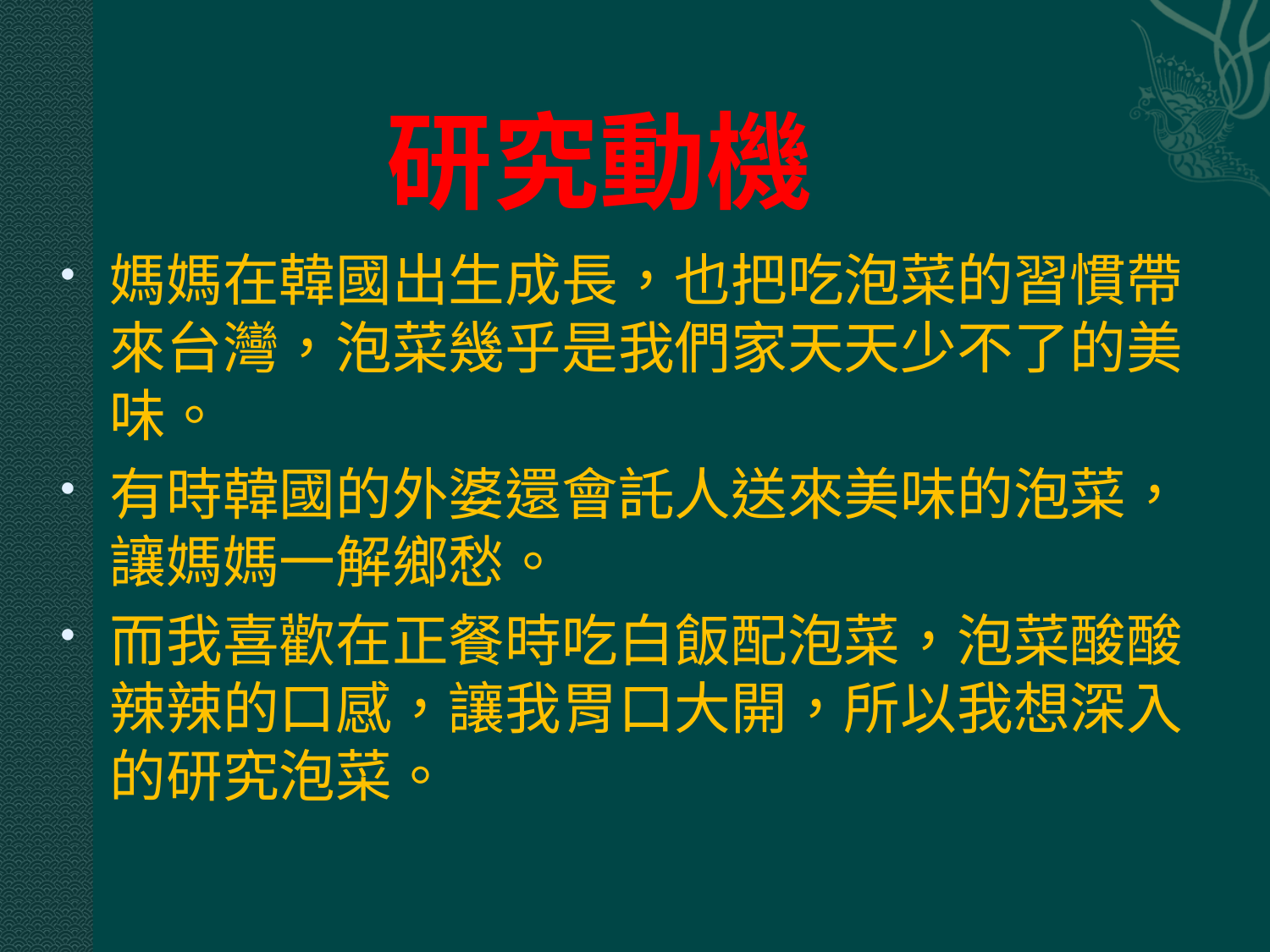

# 研究動機
媽媽在韓國出生成長，也把吃泡菜的習慣帶來台灣，泡菜幾乎是我們家天天少不了的美味。
有時韓國的外婆還會託人送來美味的泡菜，讓媽媽一解鄉愁。
而我喜歡在正餐時吃白飯配泡菜，泡菜酸酸辣辣的口感，讓我胃口大開，所以我想深入的研究泡菜。